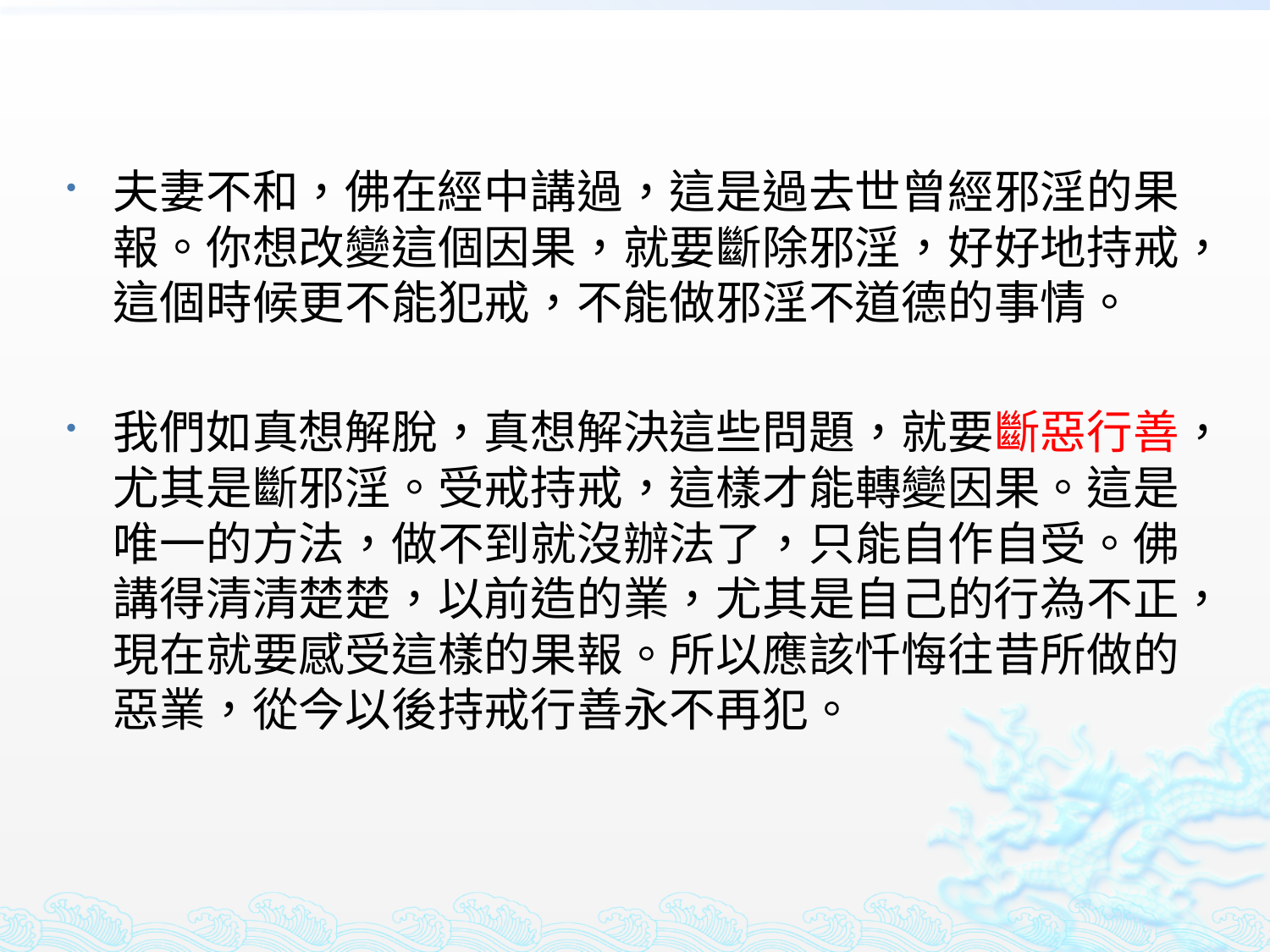

夫妻不和，佛在經中講過，這是過去世曾經邪淫的果報。你想改變這個因果，就要斷除邪淫，好好地持戒，這個時候更不能犯戒，不能做邪淫不道德的事情。

我們如真想解脫，真想解決這些問題，就要斷惡行善，尤其是斷邪淫。受戒持戒，這樣才能轉變因果。這是唯一的方法，做不到就沒辦法了，只能自作自受。佛講得清清楚楚，以前造的業，尤其是自己的行為不正，現在就要感受這樣的果報。所以應該忏悔往昔所做的惡業，從今以後持戒行善永不再犯。